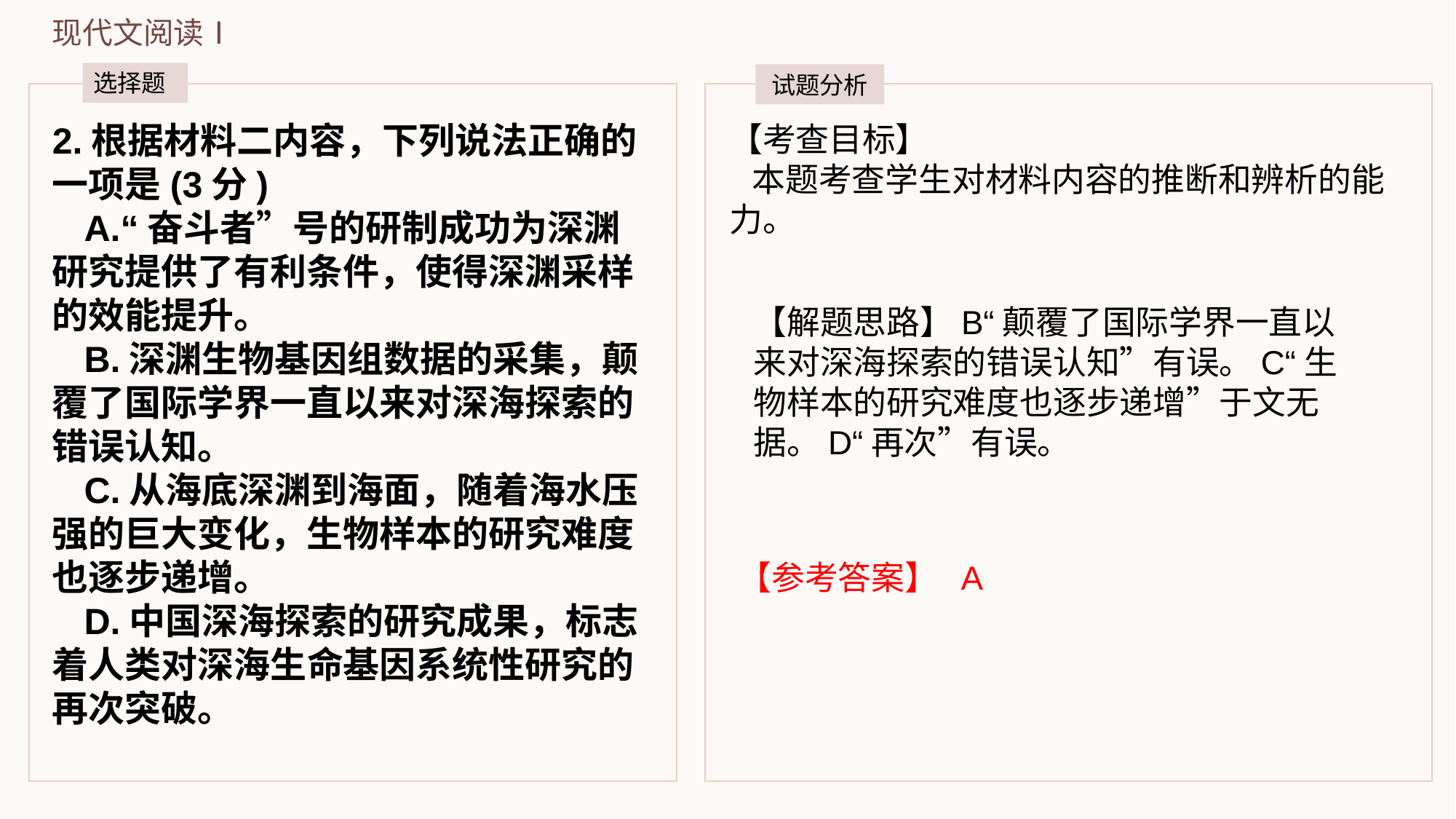

现代文阅读Ⅰ
选择题
试题分析

2.根据材料二内容，下列说法正确的一项是(3分)
A.“奋斗者”号的研制成功为深渊研究提供了有利条件，使得深渊采样的效能提升。
B.深渊生物基因组数据的采集，颠覆了国际学界一直以来对深海探索的错误认知。
C.从海底深渊到海面，随着海水压强的巨大变化，生物样本的研究难度也逐步递增。
D.中国深海探索的研究成果，标志着人类对深海生命基因系统性研究的再次突破。
【考查目标】
  本题考查学生对材料内容的推断和辨析的能力。

【解题思路】B“颠覆了国际学界一直以来对深海探索的错误认知”有误。C“生物样本的研究难度也逐步递增”于文无据。D“再次”有误。

【参考答案】  A